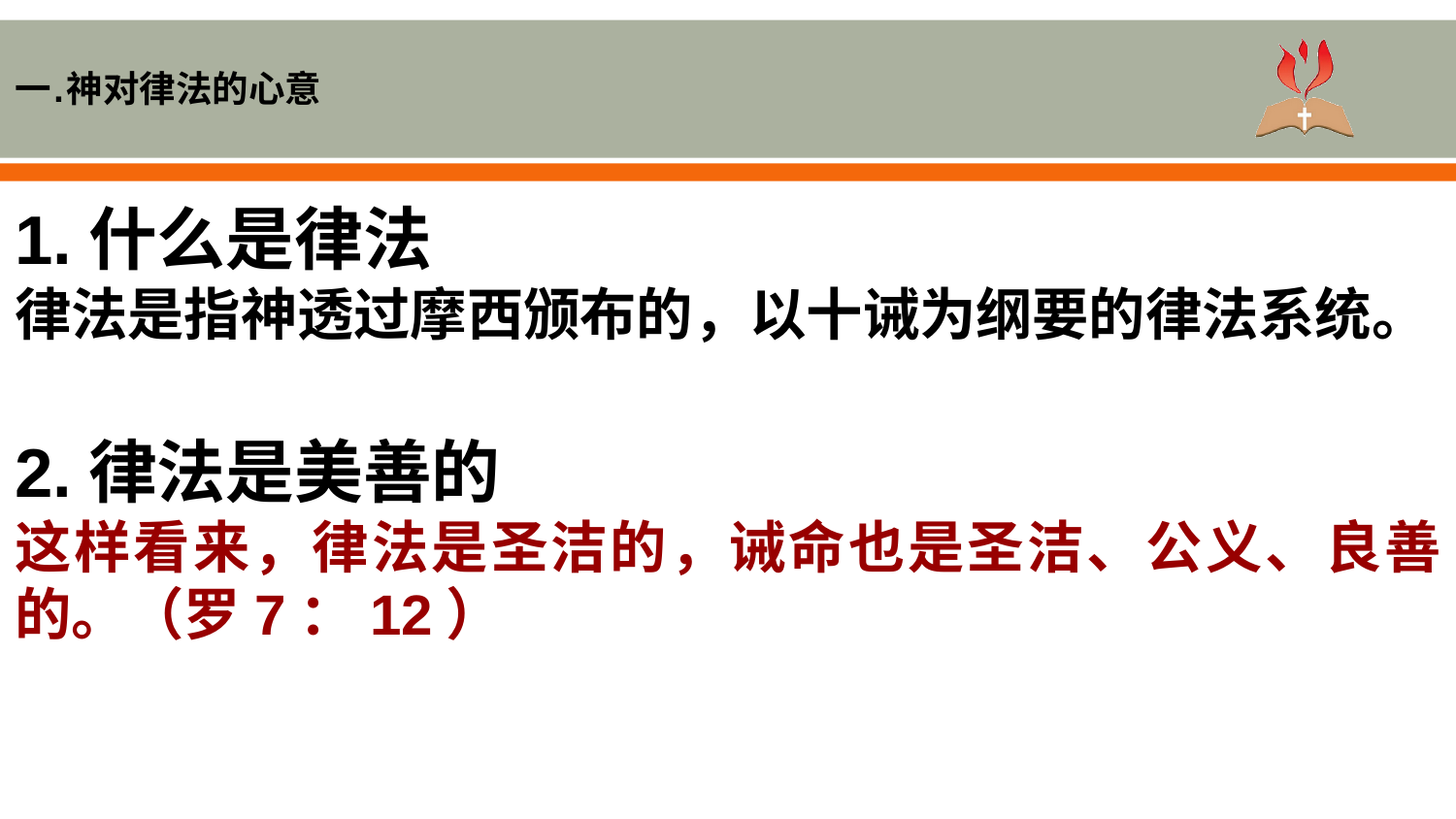

一.神对律法的心意
1.什么是律法
律法是指神透过摩西颁布的，以十诫为纲要的律法系统。

2.律法是美善的
这样看来，律法是圣洁的，诫命也是圣洁、公义、良善的。（罗7：12）